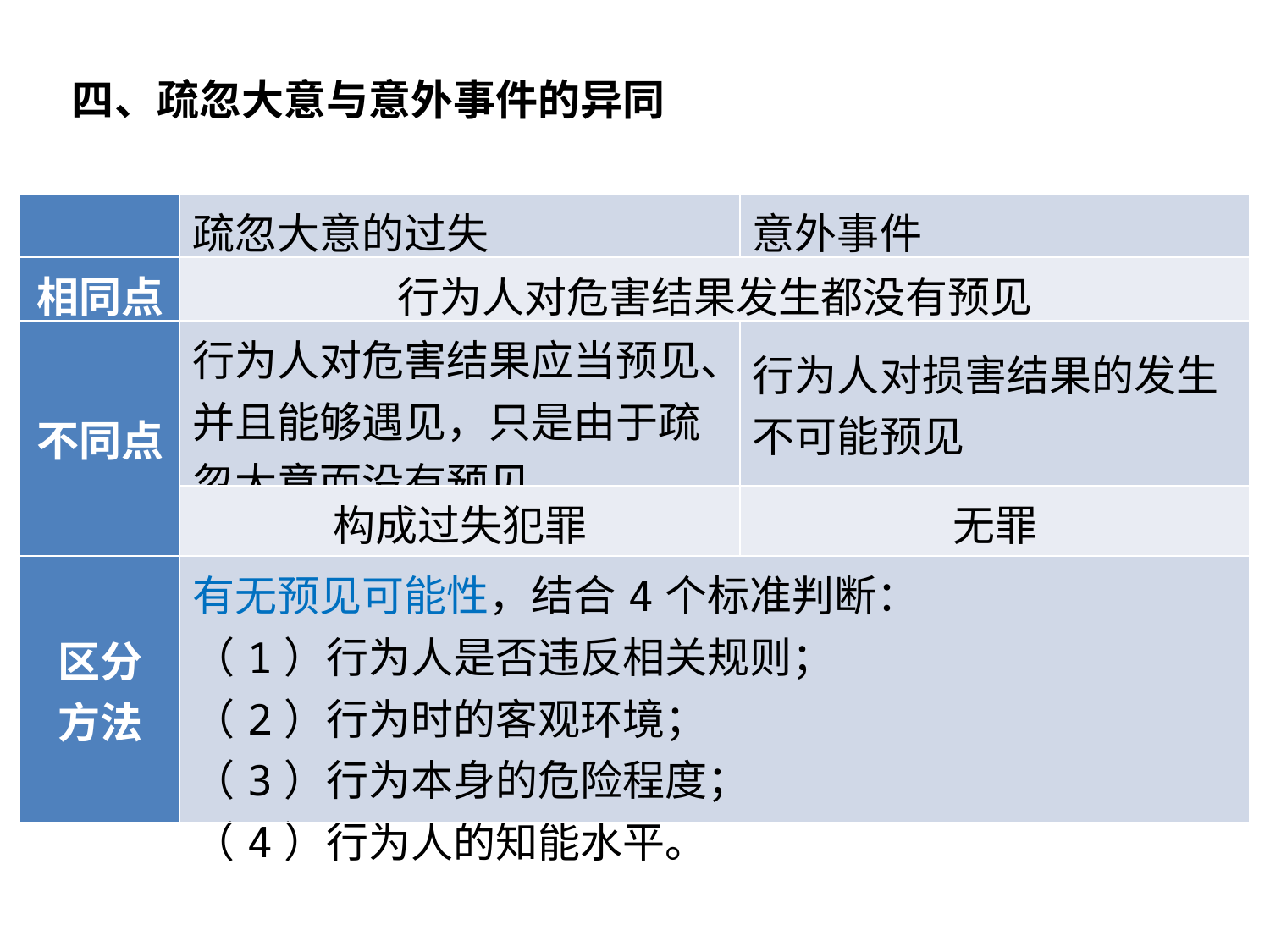

四、疏忽大意与意外事件的异同

|  | 疏忽大意的过失 | 意外事件 |
| --- | --- | --- |
| 相同点 | 行为人对危害结果发生都没有预见 |  |
| 不同点 | 行为人对危害结果应当预见、并且能够遇见，只是由于疏忽大意而没有预见 | 行为人对损害结果的发生不可能预见 |
|  | 构成过失犯罪 | 无罪 |
| 区分 方法 | 有无预见可能性，结合4个标准判断： （1）行为人是否违反相关规则； （2）行为时的客观环境； （3）行为本身的危险程度； （4）行为人的知能水平。 |  |